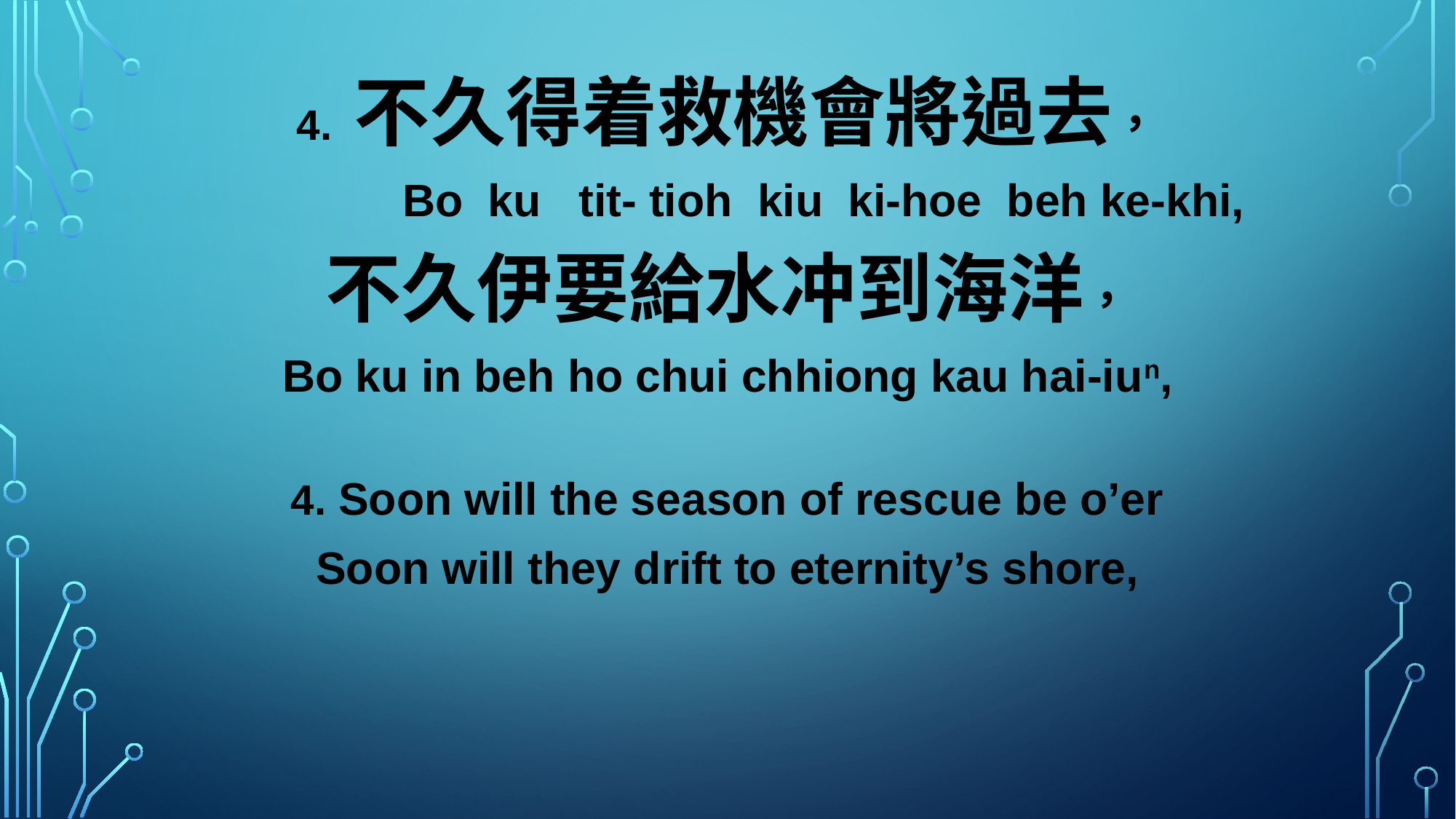

4. 不久得着救機會將過去，
                Bo  ku   tit- tioh  kiu  ki-hoe  beh ke-khi,
不久伊要給水冲到海洋，
Bo ku in beh ho chui chhiong kau hai-iun,

4. Soon will the season of rescue be o’er
Soon will they drift to eternity’s shore,